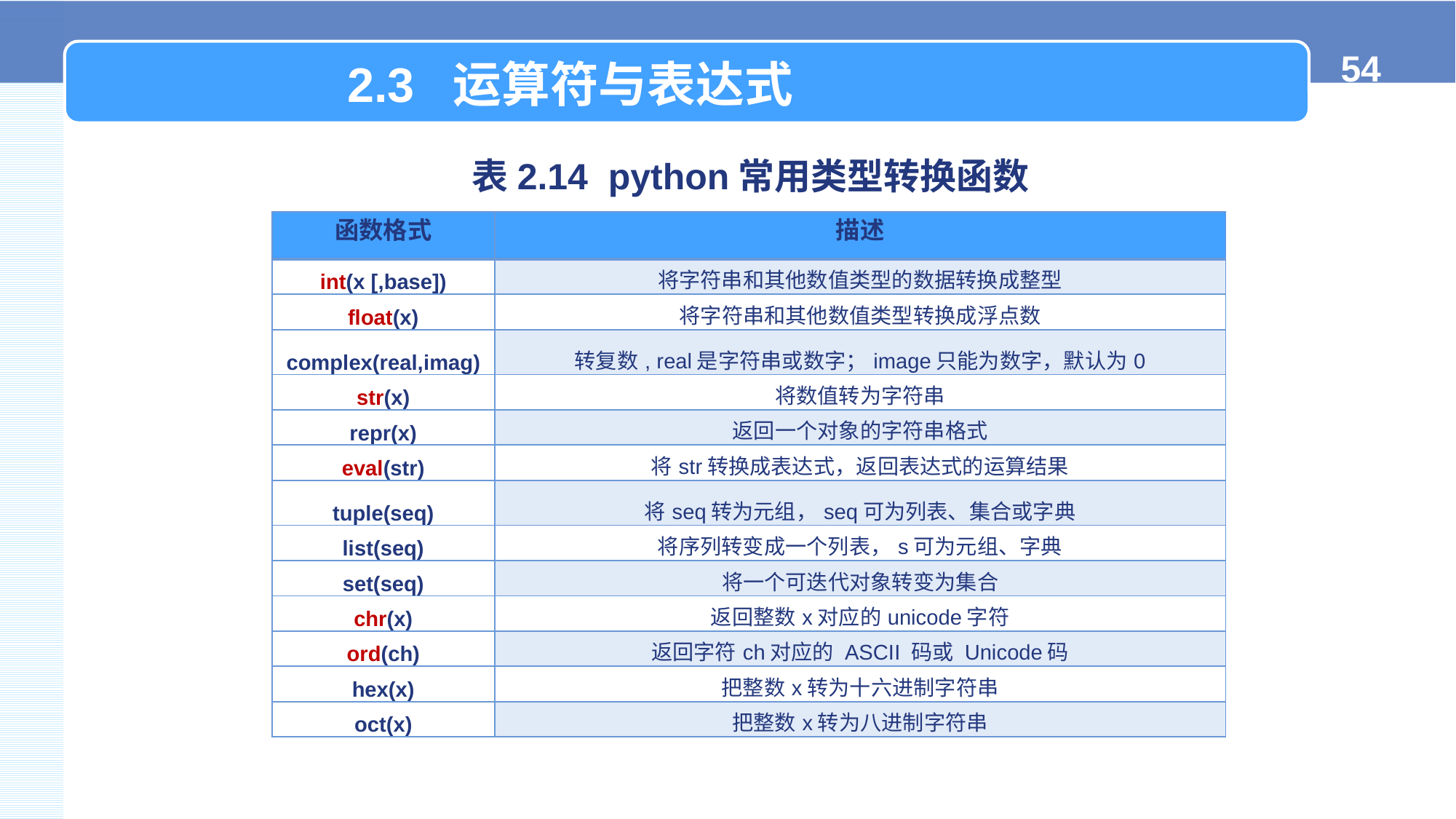

2.3  运算符与表达式
表2.14  python常用类型转换函数
| 函数格式 | 描述 |
| --- | --- |
| int(x [,base]) | 将字符串和其他数值类型的数据转换成整型 |
| float(x) | 将字符串和其他数值类型转换成浮点数 |
| complex(real,imag) | 转复数, real是字符串或数字；image只能为数字，默认为0 |
| str(x) | 将数值转为字符串 |
| repr(x) | 返回一个对象的字符串格式 |
| eval(str) | 将str转换成表达式，返回表达式的运算结果 |
| tuple(seq) | 将seq转为元组，seq可为列表、集合或字典 |
| list(seq) | 将序列转变成一个列表，s可为元组、字典 |
| set(seq) | 将一个可迭代对象转变为集合 |
| chr(x) | 返回整数x对应的unicode字符 |
| ord(ch) | 返回字符ch对应的 ASCII 码或 Unicode码 |
| hex(x) | 把整数x转为十六进制字符串 |
| oct(x) | 把整数x转为八进制字符串 |